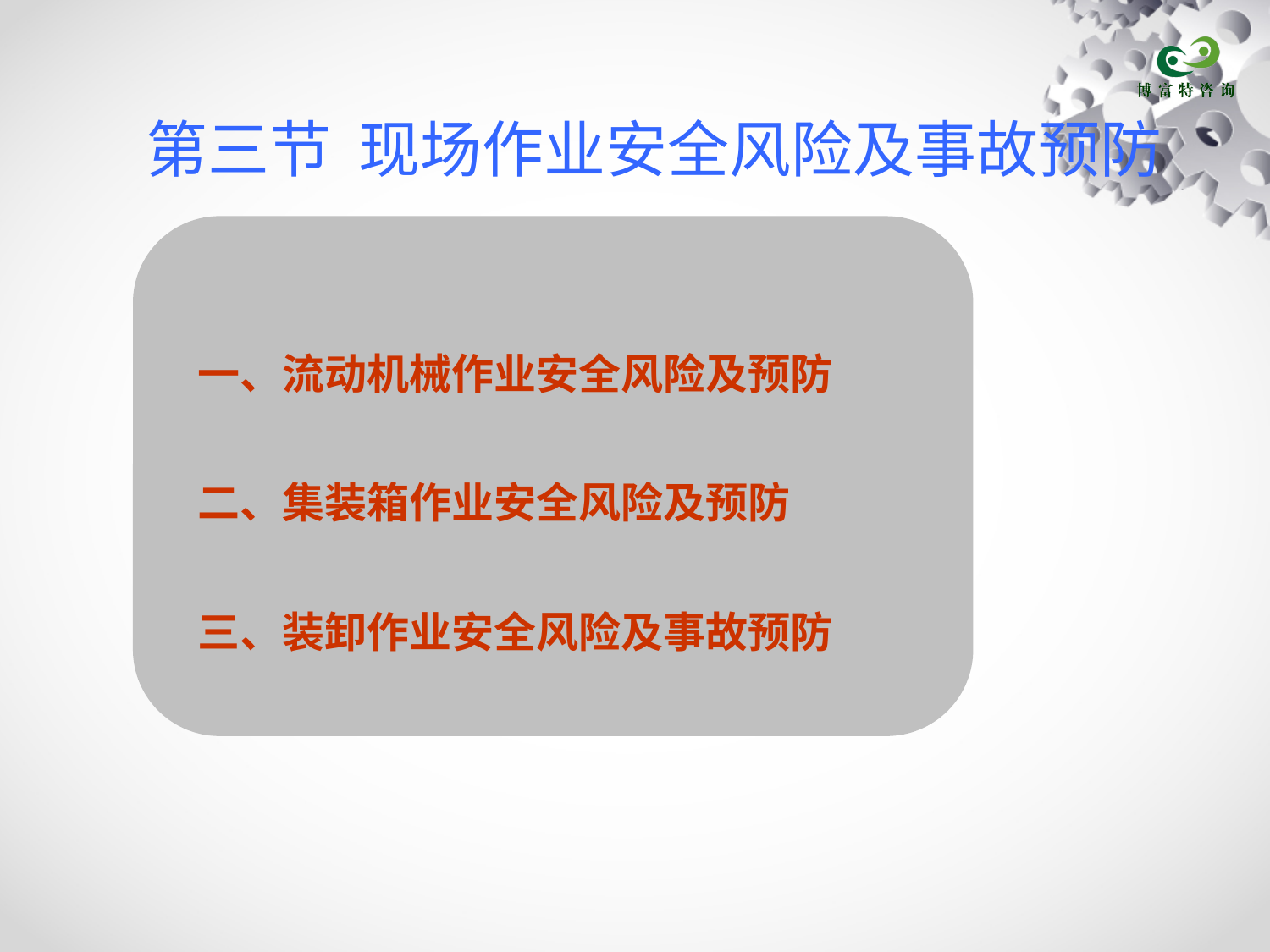

# 第三节  现场作业安全风险及事故预防

一、流动机械作业安全风险及预防
二、集装箱作业安全风险及预防
三、装卸作业安全风险及事故预防